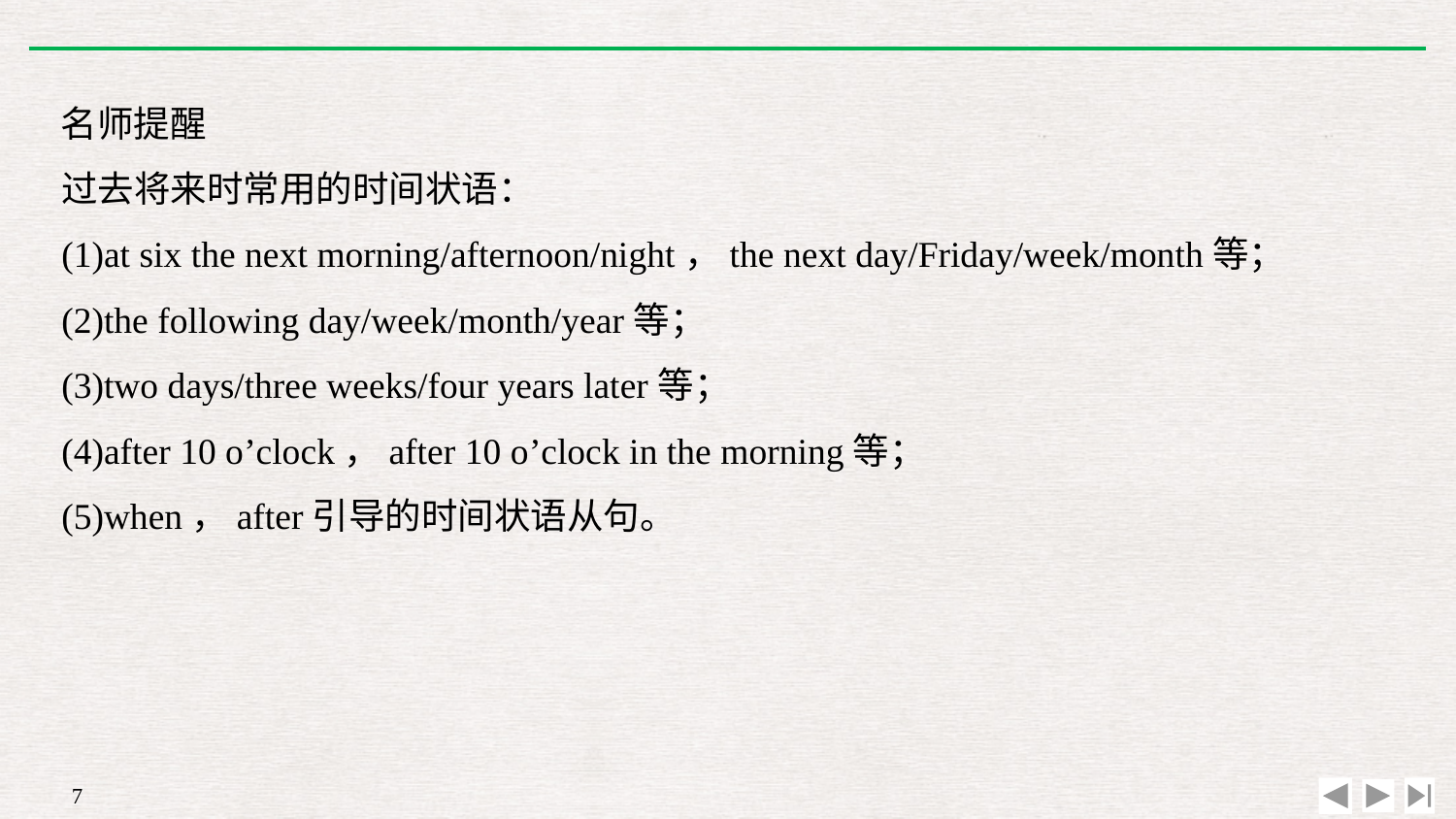

名师提醒
过去将来时常用的时间状语：
(1)at six the next morning/afternoon/night，the next day/Friday/week/month等；
(2)the following day/week/month/year等；
(3)two days/three weeks/four years later等；
(4)after 10 o’clock，after 10 o’clock in the morning等；
(5)when，after引导的时间状语从句。